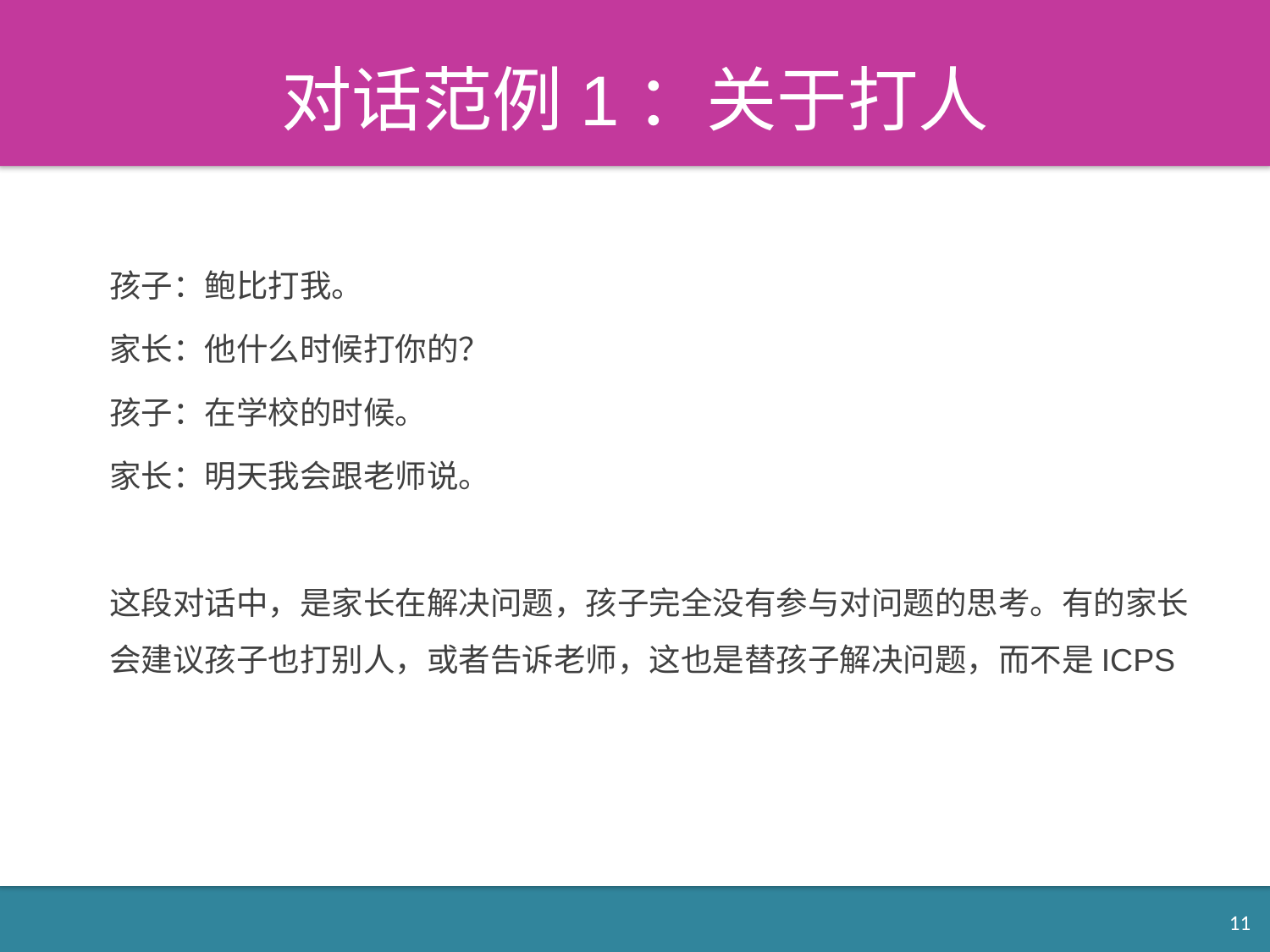

# 对话范例1：关于打人
孩子：鲍比打我。
家长：他什么时候打你的？
孩子：在学校的时候。
家长：明天我会跟老师说。

这段对话中，是家长在解决问题，孩子完全没有参与对问题的思考。有的家长会建议孩子也打别人，或者告诉老师，这也是替孩子解决问题，而不是ICPS